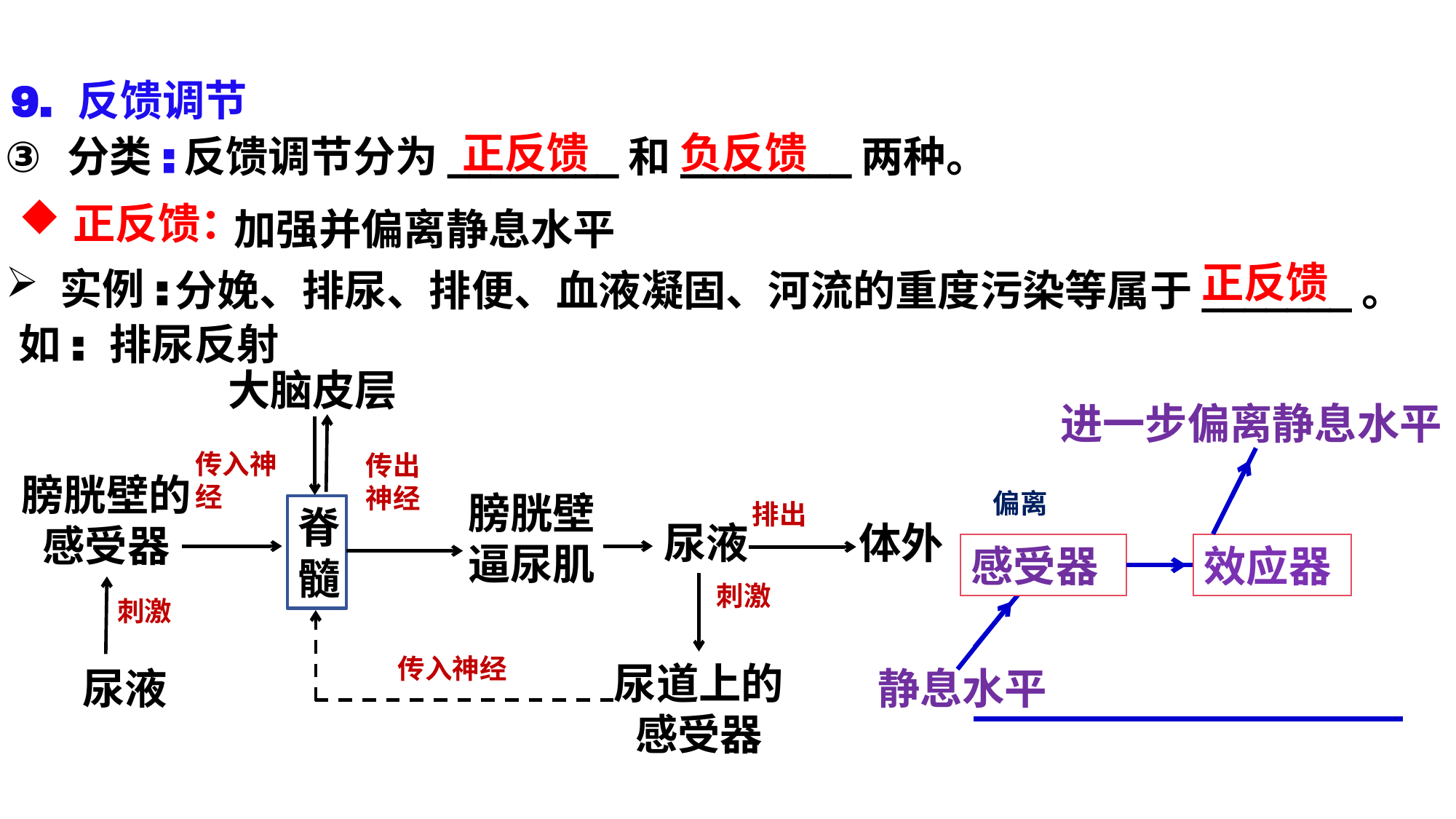

9. 反馈调节
正反馈
负反馈
分类:
反馈调节分为________和________两种。
加强并偏离静息水平
正反馈：
分娩、排尿、排便、血液凝固、河流的重度污染等属于_______。
正反馈
实例:
如: 排尿反射
大脑皮层
进一步偏离静息水平
传入神经
传出神经
膀胱壁的
感受器
膀胱壁
逼尿肌
偏离
排出
脊髓
体外
尿液
感受器
效应器
刺激
刺激
传入神经
尿道上的
感受器
尿液
静息水平